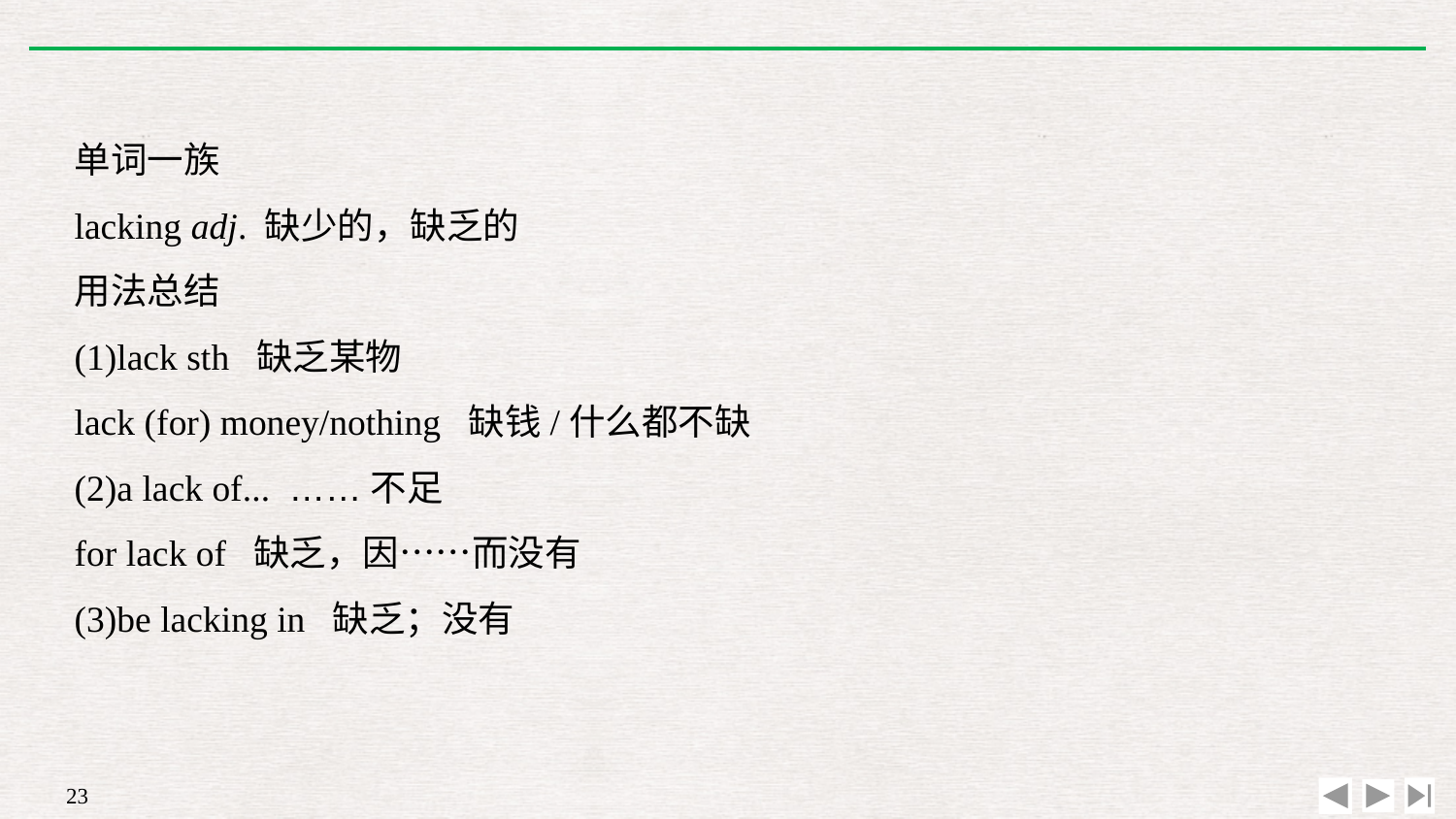

单词一族
lacking adj. 缺少的，缺乏的
用法总结
(1)lack sth  缺乏某物
lack (for) money/nothing  缺钱/什么都不缺
(2)a lack of...  ……不足
for lack of  缺乏，因……而没有
(3)be lacking in  缺乏；没有